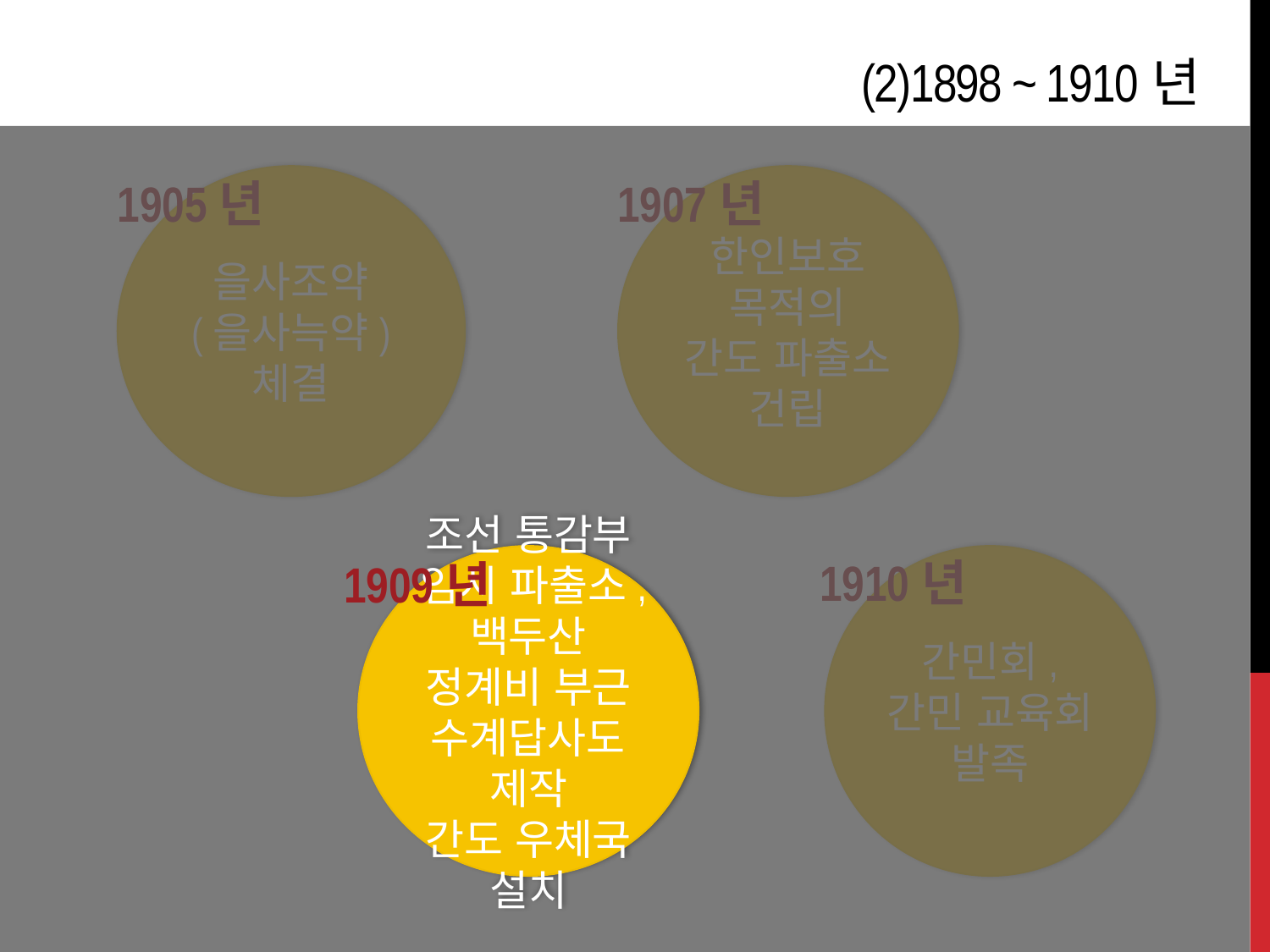

# (2)1898 ~ 1910년

1905년
을사조약 (을사늑약)
체결
1907년
한인보호 목적의
간도 파출소 건립
조선 통감부
임시 파출소,
백두산 정계비 부근
수계답사도 제작
간도 우체국 설치
1910년
간민회,
간민 교육회 발족
1909년